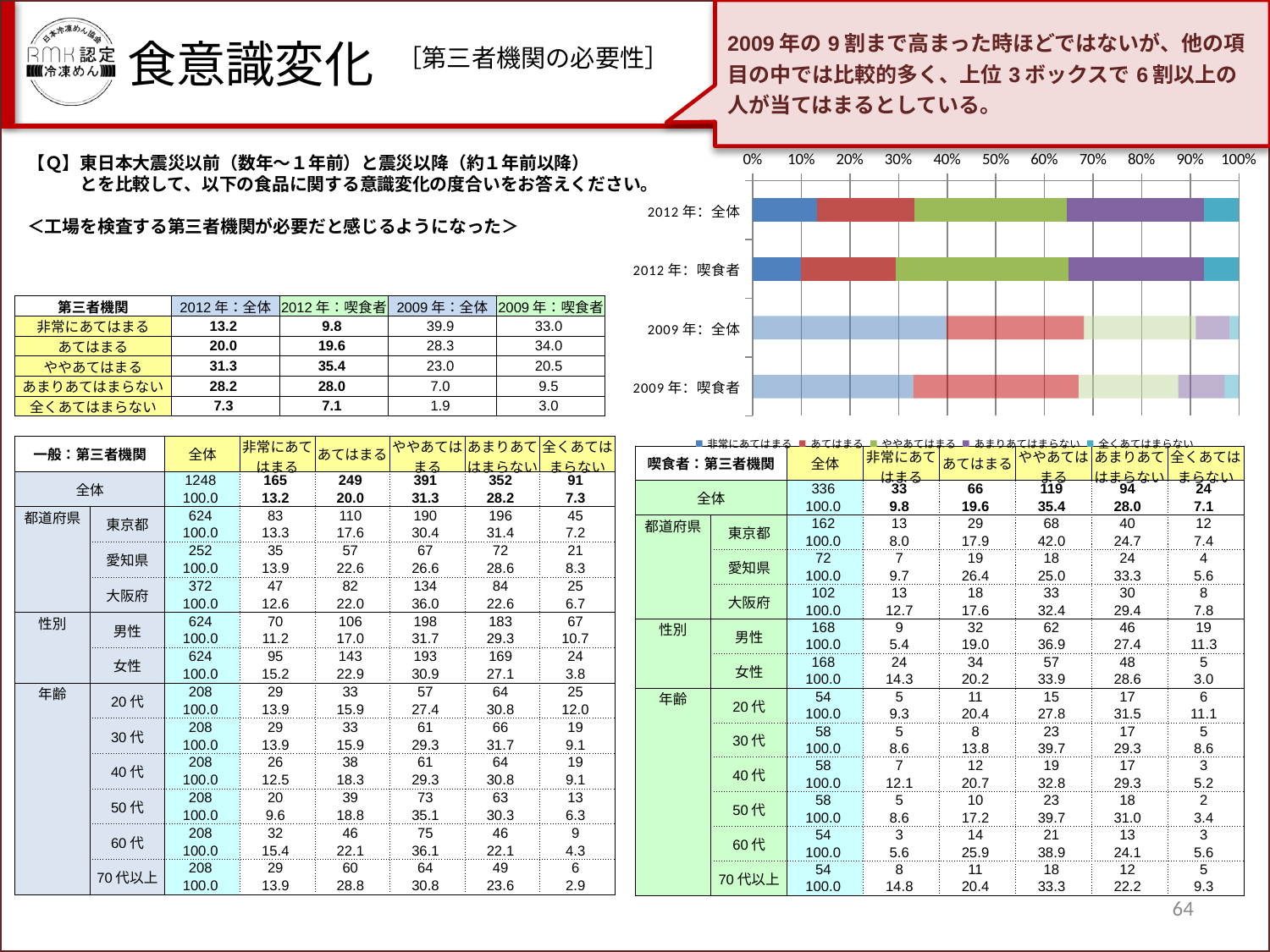

2009年の9割まで高まった時ほどではないが、他の項目の中では比較的多く、上位3ボックスで6割以上の人が当てはまるとしている。
食意識変化
［第三者機関の必要性］
【Ｑ】東日本大震災以前（数年～１年前）と震災以降（約１年前以降）
　　　とを比較して、以下の食品に関する意識変化の度合いをお答えください。

＜工場を検査する第三者機関が必要だと感じるようになった＞

### Chart

| Category | 非常にあてはまる | あてはまる | ややあてはまる | あまりあてはまらない | 全くあてはまらない |
|---|---|---|---|---|---|
| 2012年：全体 | 13.22115384615384 | 19.951923076923062 | 31.33012820512819 | 28.20512820512818 | 7.2916666666666705 |
| 2012年：喫食者 | 9.821428571428571 | 19.642857142857157 | 35.416666666666586 | 27.976190476190478 | 7.1428571428571415 |
| 2009年：全体 | 39.9 | 28.3 | 23.0 | 7.0 | 1.9000000000000001 |
| 2009年：喫食者 | 33.0 | 34.0 | 20.5 | 9.5 | 3.0 |
| 第三者機関 | 2012年：全体 | 2012年：喫食者 | 2009年：全体 | 2009年：喫食者 |
| --- | --- | --- | --- | --- |
| 非常にあてはまる | 13.2 | 9.8 | 39.9 | 33.0 |
| あてはまる | 20.0 | 19.6 | 28.3 | 34.0 |
| ややあてはまる | 31.3 | 35.4 | 23.0 | 20.5 |
| あまりあてはまらない | 28.2 | 28.0 | 7.0 | 9.5 |
| 全くあてはまらない | 7.3 | 7.1 | 1.9 | 3.0 |
| 一般：第三者機関 |  | 全体 | 非常にあてはまる | あてはまる | ややあてはまる | あまりあてはまらない | 全くあてはまらない |
| --- | --- | --- | --- | --- | --- | --- | --- |
| 全体 |  | 1248 | 165 | 249 | 391 | 352 | 91 |
|  |  | 100.0 | 13.2 | 20.0 | 31.3 | 28.2 | 7.3 |
| 都道府県 | 東京都 | 624 | 83 | 110 | 190 | 196 | 45 |
|  |  | 100.0 | 13.3 | 17.6 | 30.4 | 31.4 | 7.2 |
|  | 愛知県 | 252 | 35 | 57 | 67 | 72 | 21 |
|  |  | 100.0 | 13.9 | 22.6 | 26.6 | 28.6 | 8.3 |
|  | 大阪府 | 372 | 47 | 82 | 134 | 84 | 25 |
|  |  | 100.0 | 12.6 | 22.0 | 36.0 | 22.6 | 6.7 |
| 性別 | 男性 | 624 | 70 | 106 | 198 | 183 | 67 |
|  |  | 100.0 | 11.2 | 17.0 | 31.7 | 29.3 | 10.7 |
|  | 女性 | 624 | 95 | 143 | 193 | 169 | 24 |
|  |  | 100.0 | 15.2 | 22.9 | 30.9 | 27.1 | 3.8 |
| 年齢 | 20代 | 208 | 29 | 33 | 57 | 64 | 25 |
|  |  | 100.0 | 13.9 | 15.9 | 27.4 | 30.8 | 12.0 |
|  | 30代 | 208 | 29 | 33 | 61 | 66 | 19 |
|  |  | 100.0 | 13.9 | 15.9 | 29.3 | 31.7 | 9.1 |
|  | 40代 | 208 | 26 | 38 | 61 | 64 | 19 |
|  |  | 100.0 | 12.5 | 18.3 | 29.3 | 30.8 | 9.1 |
|  | 50代 | 208 | 20 | 39 | 73 | 63 | 13 |
|  |  | 100.0 | 9.6 | 18.8 | 35.1 | 30.3 | 6.3 |
|  | 60代 | 208 | 32 | 46 | 75 | 46 | 9 |
|  |  | 100.0 | 15.4 | 22.1 | 36.1 | 22.1 | 4.3 |
|  | 70代以上 | 208 | 29 | 60 | 64 | 49 | 6 |
|  |  | 100.0 | 13.9 | 28.8 | 30.8 | 23.6 | 2.9 |
| 喫食者：第三者機関 |  | 全体 | 非常にあてはまる | あてはまる | ややあてはまる | あまりあてはまらない | 全くあてはまらない |
| --- | --- | --- | --- | --- | --- | --- | --- |
| 全体 |  | 336 | 33 | 66 | 119 | 94 | 24 |
|  |  | 100.0 | 9.8 | 19.6 | 35.4 | 28.0 | 7.1 |
| 都道府県 | 東京都 | 162 | 13 | 29 | 68 | 40 | 12 |
|  |  | 100.0 | 8.0 | 17.9 | 42.0 | 24.7 | 7.4 |
|  | 愛知県 | 72 | 7 | 19 | 18 | 24 | 4 |
|  |  | 100.0 | 9.7 | 26.4 | 25.0 | 33.3 | 5.6 |
|  | 大阪府 | 102 | 13 | 18 | 33 | 30 | 8 |
|  |  | 100.0 | 12.7 | 17.6 | 32.4 | 29.4 | 7.8 |
| 性別 | 男性 | 168 | 9 | 32 | 62 | 46 | 19 |
|  |  | 100.0 | 5.4 | 19.0 | 36.9 | 27.4 | 11.3 |
|  | 女性 | 168 | 24 | 34 | 57 | 48 | 5 |
|  |  | 100.0 | 14.3 | 20.2 | 33.9 | 28.6 | 3.0 |
| 年齢 | 20代 | 54 | 5 | 11 | 15 | 17 | 6 |
|  |  | 100.0 | 9.3 | 20.4 | 27.8 | 31.5 | 11.1 |
|  | 30代 | 58 | 5 | 8 | 23 | 17 | 5 |
|  |  | 100.0 | 8.6 | 13.8 | 39.7 | 29.3 | 8.6 |
|  | 40代 | 58 | 7 | 12 | 19 | 17 | 3 |
|  |  | 100.0 | 12.1 | 20.7 | 32.8 | 29.3 | 5.2 |
|  | 50代 | 58 | 5 | 10 | 23 | 18 | 2 |
|  |  | 100.0 | 8.6 | 17.2 | 39.7 | 31.0 | 3.4 |
|  | 60代 | 54 | 3 | 14 | 21 | 13 | 3 |
|  |  | 100.0 | 5.6 | 25.9 | 38.9 | 24.1 | 5.6 |
|  | 70代以上 | 54 | 8 | 11 | 18 | 12 | 5 |
|  |  | 100.0 | 14.8 | 20.4 | 33.3 | 22.2 | 9.3 |
64